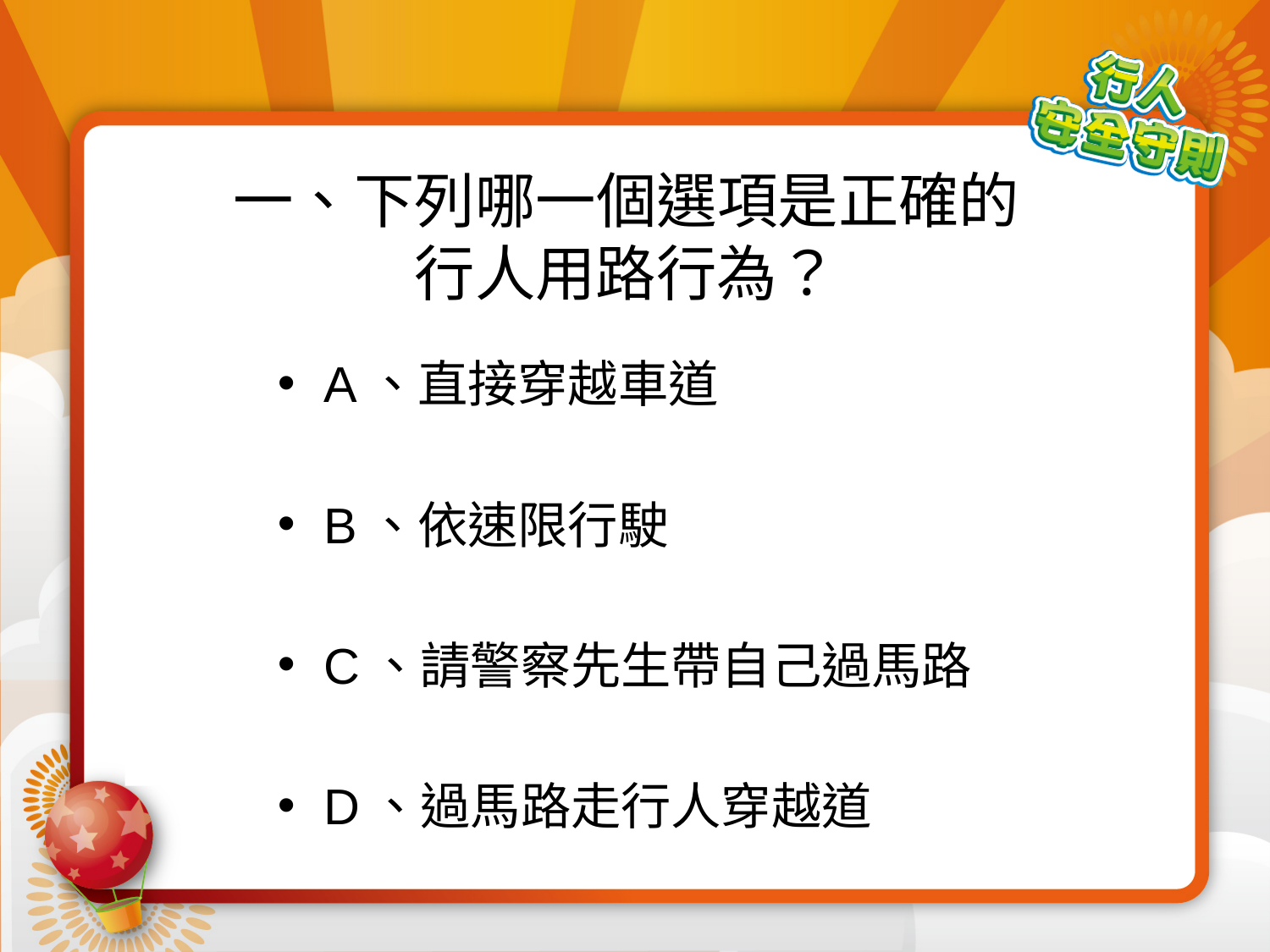

# 一、下列哪一個選項是正確的 行人用路行為？
A、直接穿越車道

B、依速限行駛

C、請警察先生帶自己過馬路

D、過馬路走行人穿越道

☺